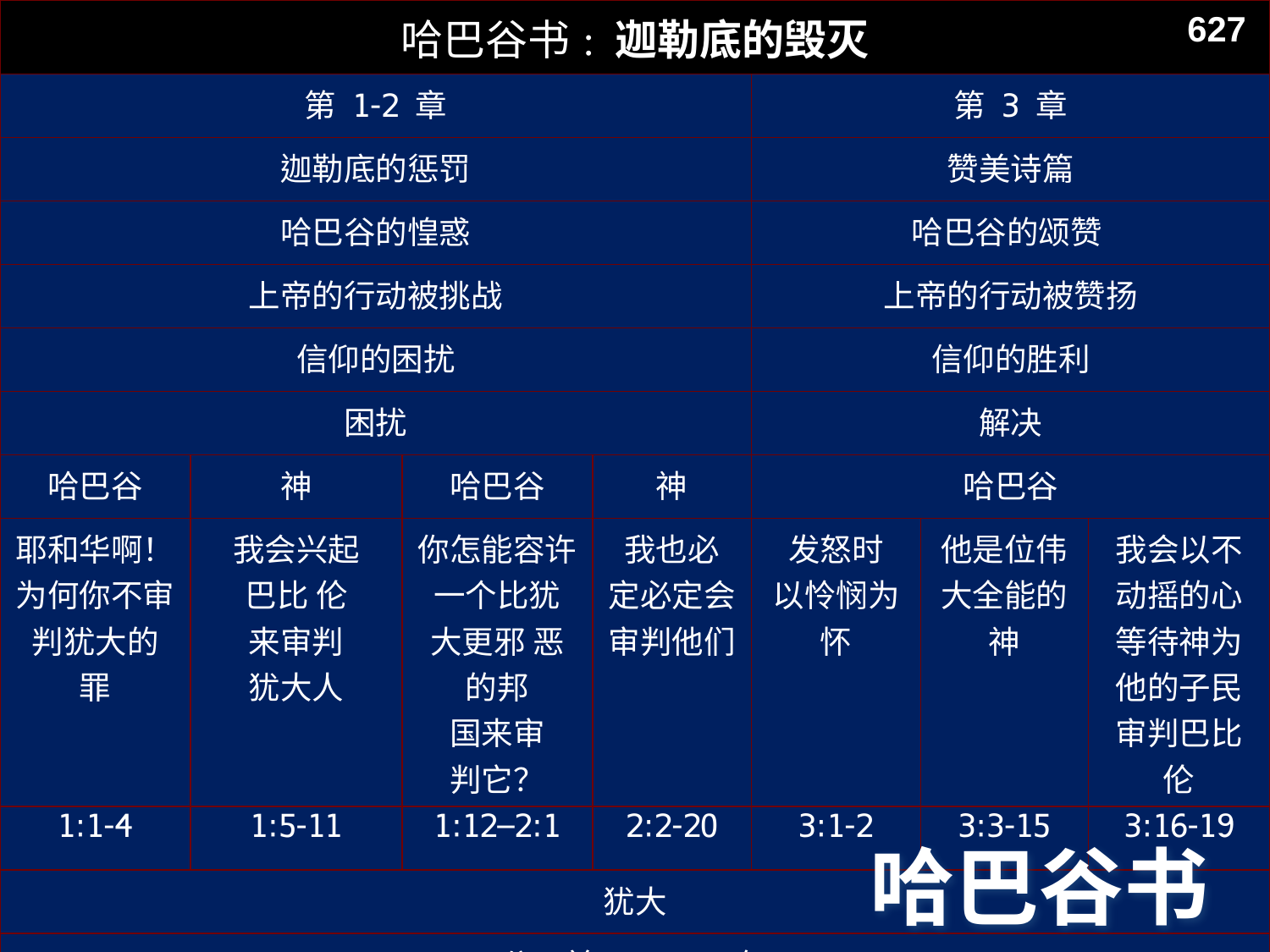

Book Chart
| 哈巴谷书: 迦勒底的毁灭 |  |  |  |  |  |  |
| --- | --- | --- | --- | --- | --- | --- |
| 第 1-2 章 |  |  |  | 第 3 章 |  |  |
| 迦勒底的惩罚 |  |  |  | 赞美诗篇 |  |  |
| 哈巴谷的惶惑 |  |  |  | 哈巴谷的颂赞 |  |  |
| 上帝的行动被挑战 |  |  |  | 上帝的行动被赞扬 |  |  |
| 信仰的困扰 |  |  |  | 信仰的胜利 |  |  |
| 困扰 |  |  |  | 解决 |  |  |
| 哈巴谷 | 神 | 哈巴谷 | 神 | 哈巴谷 |  |  |
| 耶和华啊！ 为何你不审判犹大的 罪 | 我会兴起 巴比 伦 来审判 犹大人 | 你怎能容许 一个比犹 大更邪 恶的邦 国来审 判它？ | 我也必 定必定会 审判他们 | 发怒时 以怜悯为怀 | 他是位伟大全能的神 | 我会以不动摇的心等待神为他的子民审判巴比伦 |
| 1:1-4 | 1:5-11 | 1:12–2:1 | 2:2-20 | 3:1-2 | 3:3-15 | 3:16-19 |
| 犹大 |  |  |  |  |  |  |
| 公元前607-605 年 |  |  |  |  |  |  |
627
哈巴谷书